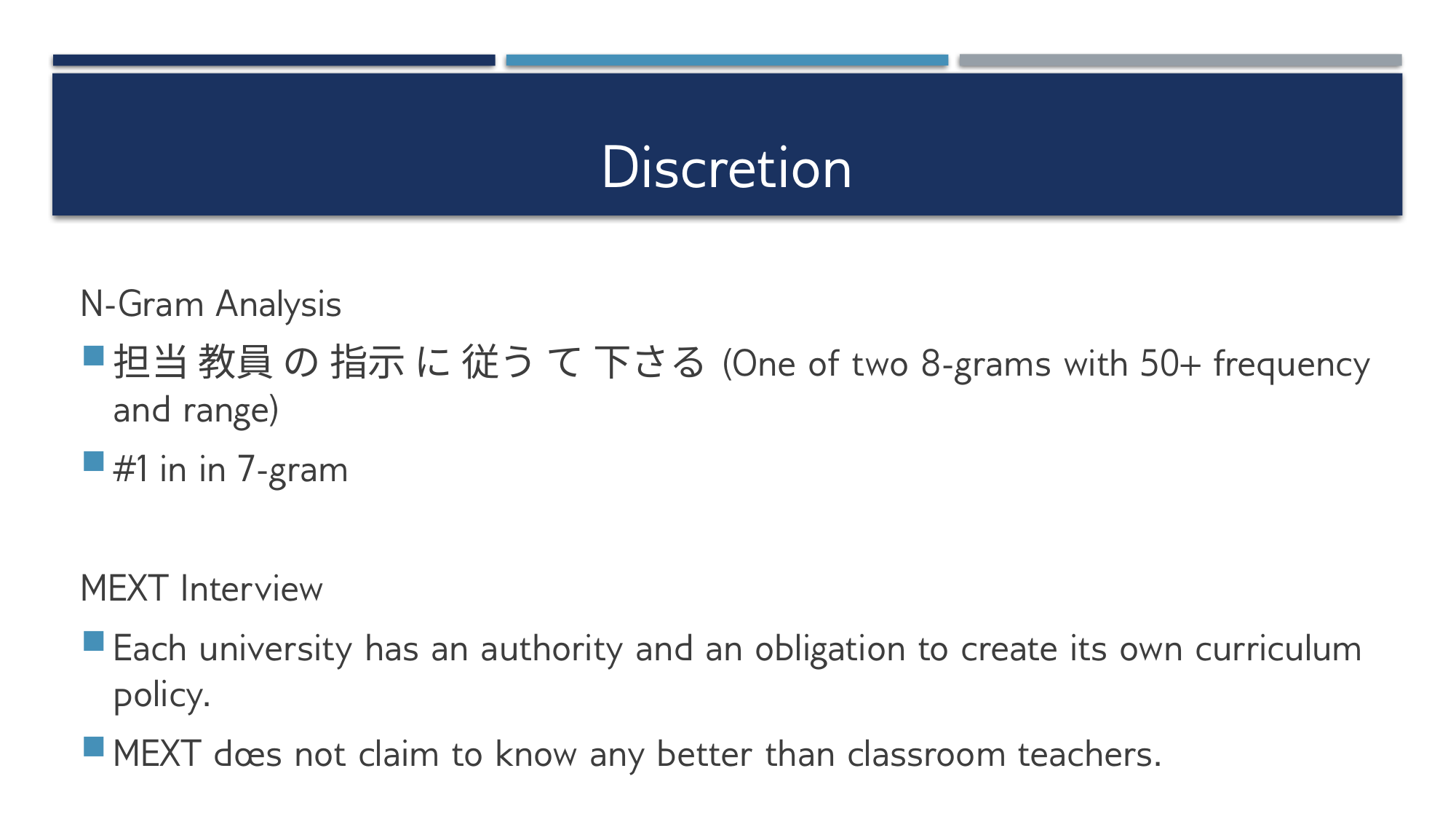

# Discretion
N-Gram Analysis
担当 教員 の 指示 に 従う て 下さる (One of two 8-grams with 50+ frequency and range)
#1 in in 7-gram

MEXT Interview
Each university has an authority and an obligation to create its own curriculum policy.
MEXT does not claim to know any better than classroom teachers.